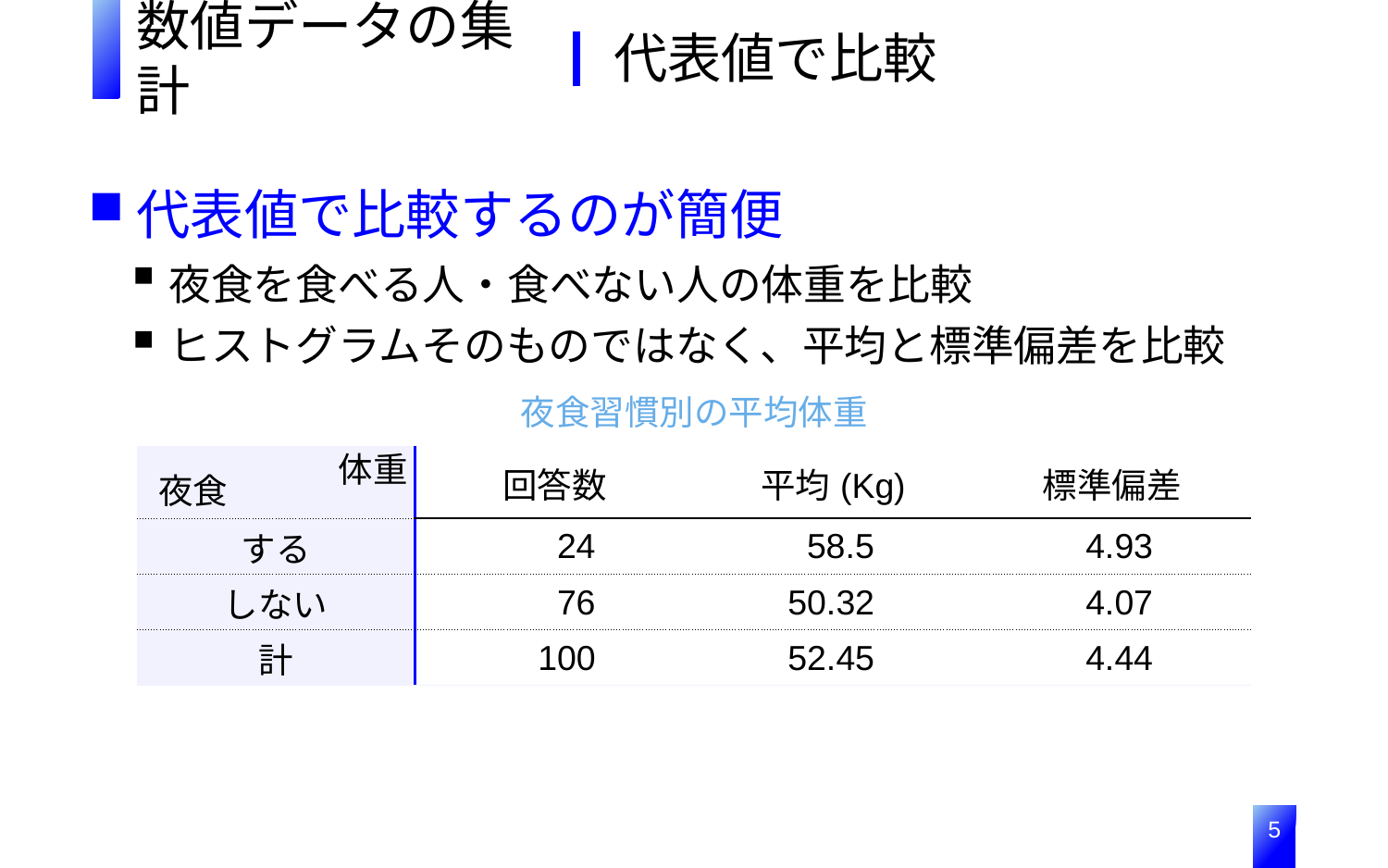

数値データの集計
代表値で比較
代表値で比較するのが簡便

夜食を食べる人・食べない人の体重を比較
ヒストグラムそのものではなく、平均と標準偏差を比較

夜食習慣別の平均体重
体重
|  | 回答数 | 平均(Kg) | 標準偏差 |
| --- | --- | --- | --- |
| する | 24 | 58.5 | 4.93 |
| しない | 76 | 50.32 | 4.07 |
| 計 | 100 | 52.45 | 4.44 |
夜食